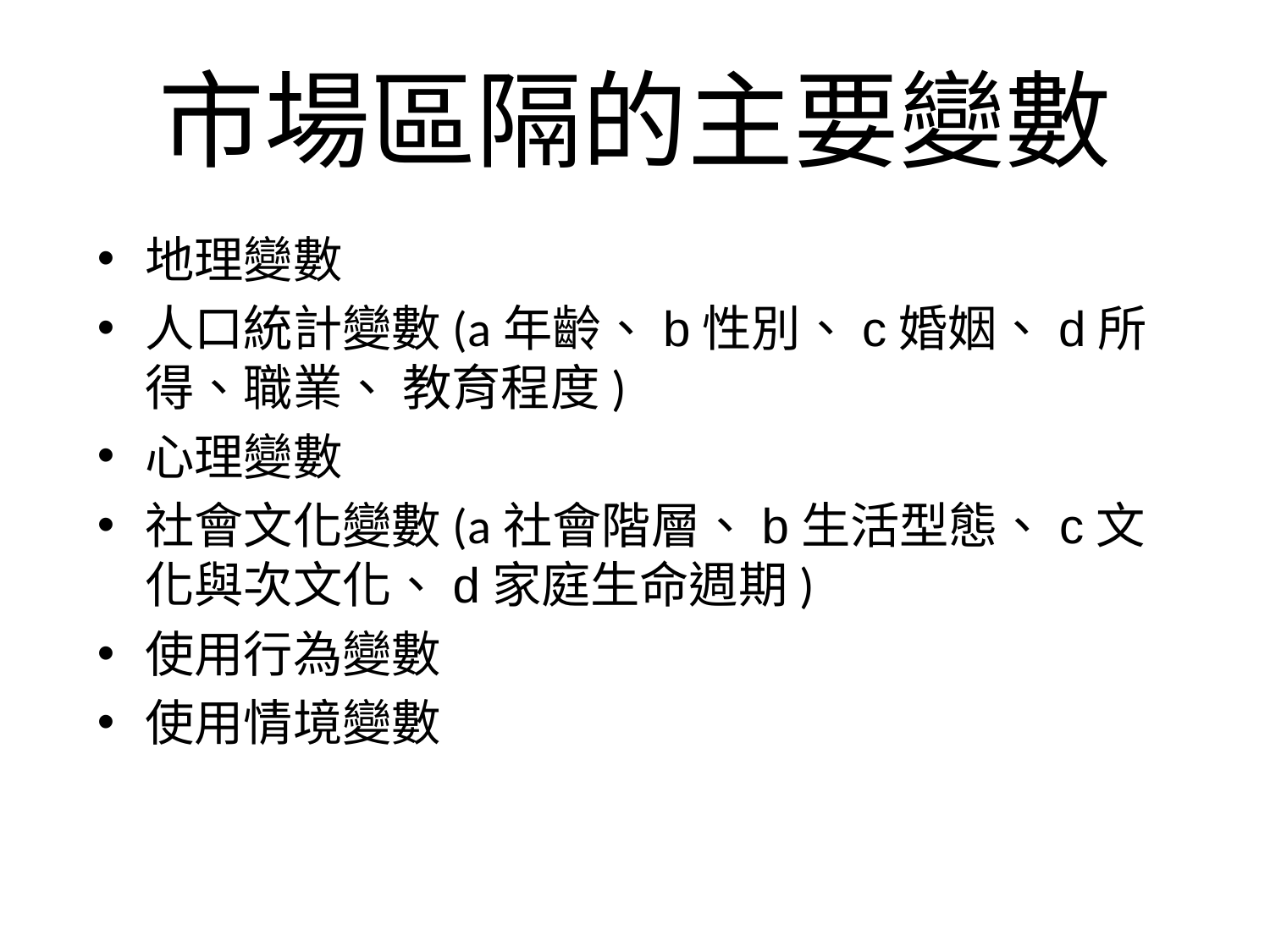

# 市場區隔的主要變數
地理變數
人口統計變數(a年齡、b性別、c婚姻、d所得、職業、 教育程度)
心理變數
社會文化變數(a社會階層、b生活型態、c文化與次文化、d家庭生命週期)
使用行為變數
使用情境變數